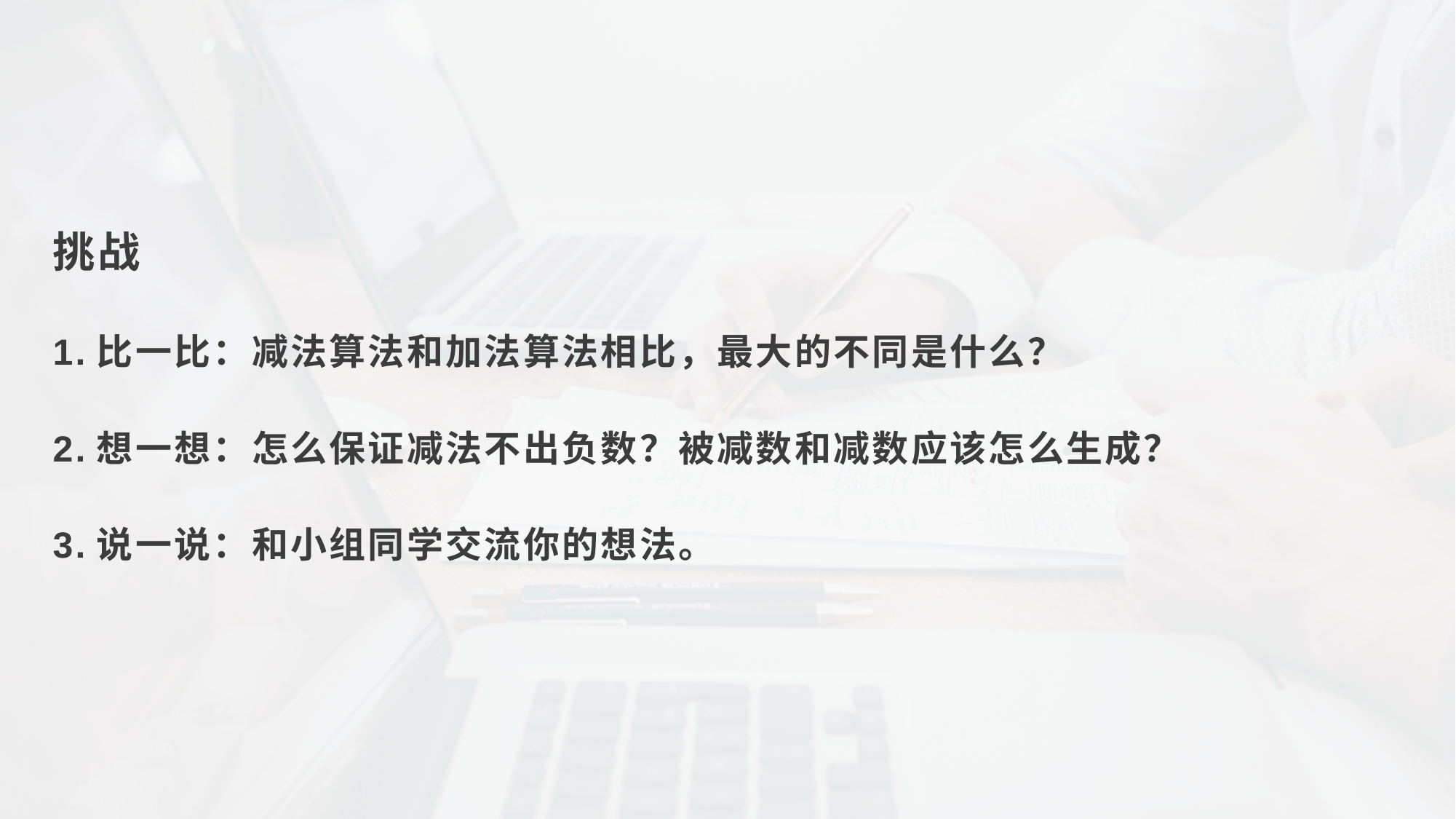

挑战
1.比一比：减法算法和加法算法相比，最大的不同是什么？
2.想一想：怎么保证减法不出负数？被减数和减数应该怎么生成？
3.说一说：和小组同学交流你的想法。